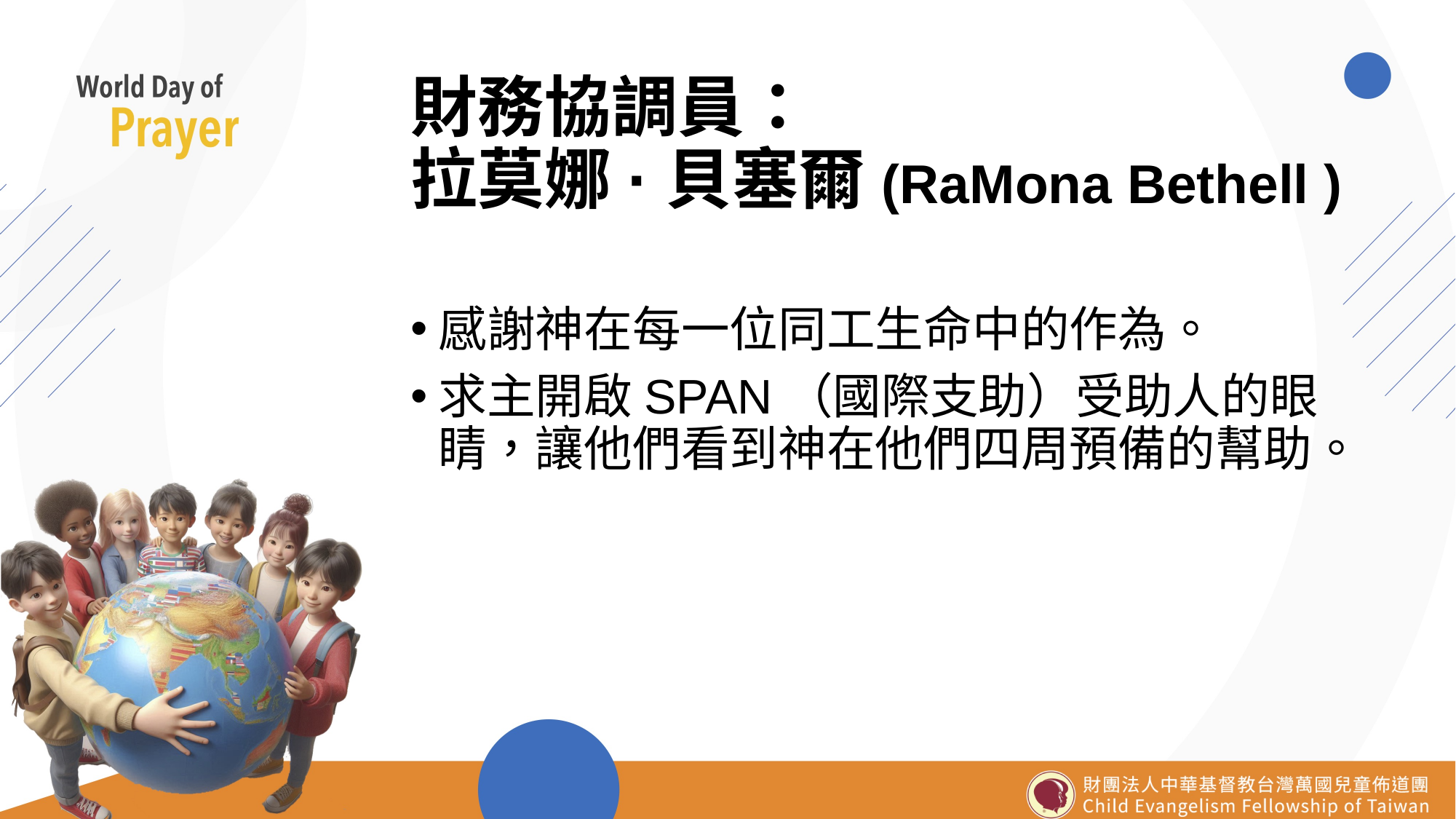

# 財務協調員： 拉莫娜·貝塞爾(RaMona Bethell )
感謝神在每一位同工生命中的作為。
求主開啟SPAN（國際支助）受助人的眼睛，讓他們看到神在他們四周預備的幫助。